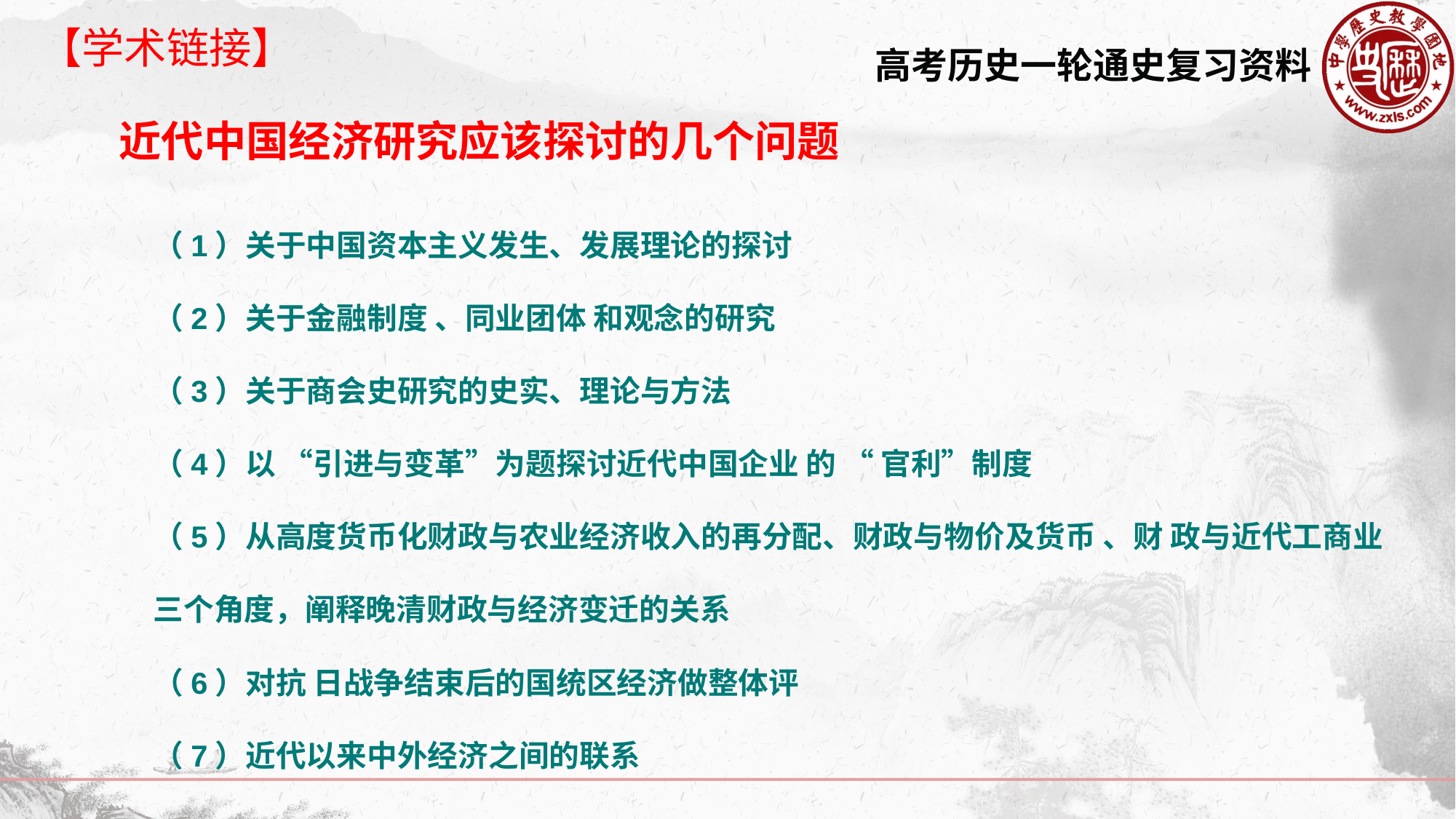

【学术链接】
近代中国经济研究应该探讨的几个问题
（1）关于中国资本主义发生、发展理论的探讨
（2）关于金融制度 、同业团体 和观念的研究
（3）关于商会史研究的史实、理论与方法
（4）以 “引进与变革”为题探讨近代中国企业 的 “ 官利”制度
（5）从高度货币化财政与农业经济收入的再分配、财政与物价及货币 、财 政与近代工商业三个角度，阐释晚清财政与经济变迁的关系
（6）对抗 日战争结束后的国统区经济做整体评
（7）近代以来中外经济之间的联系